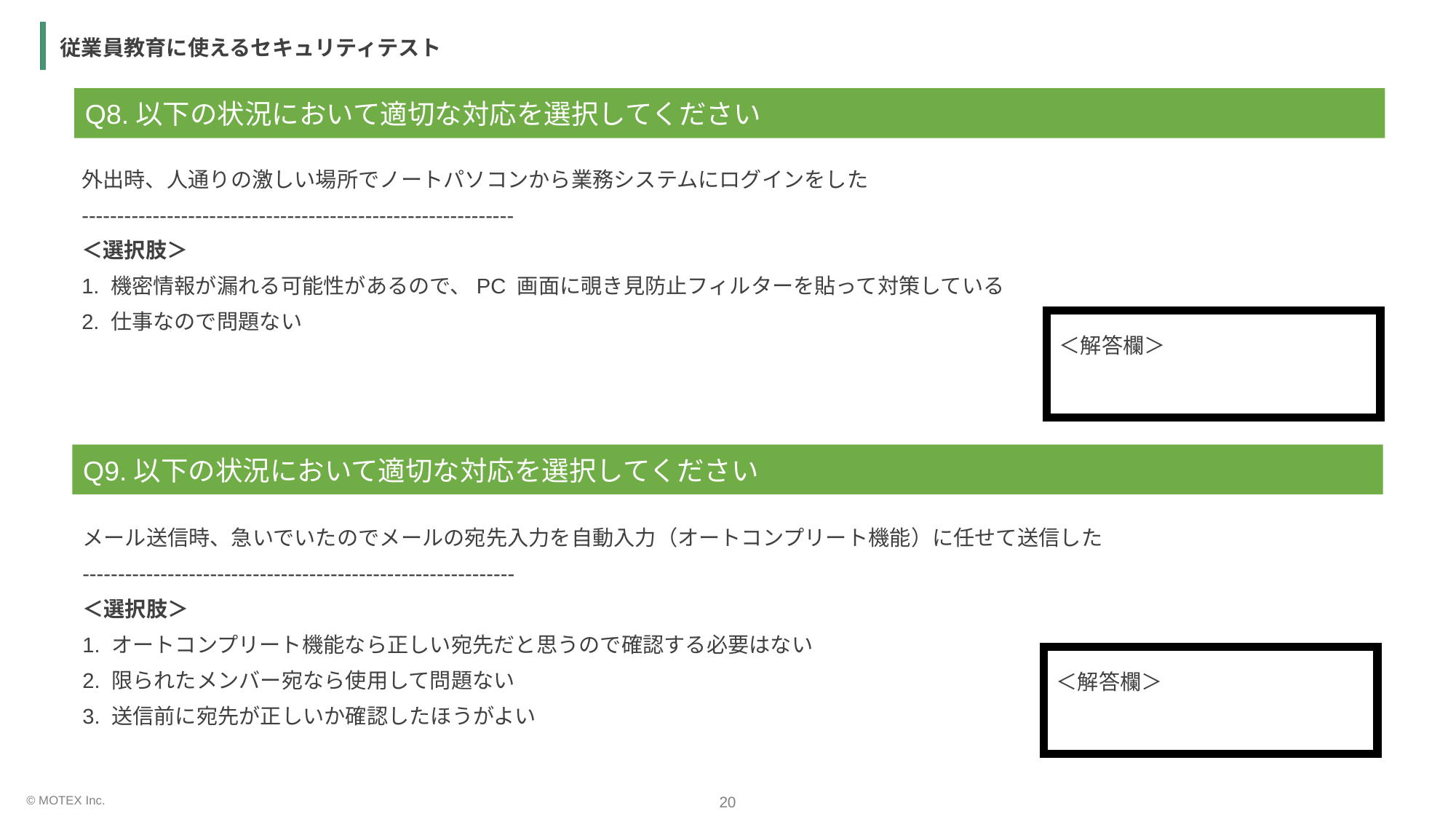

従業員教育に使えるセキュリティテスト
Q8.以下の状況において適切な対応を選択してください
外出時、人通りの激しい場所でノートパソコンから業務システムにログインをした
-------------------------------------------------------------
＜選択肢＞
1. 機密情報が漏れる可能性があるので、PC 画面に覗き見防止フィルターを貼って対策している
2. 仕事なので問題ない

＜解答欄＞
Q9.以下の状況において適切な対応を選択してください
メール送信時、急いでいたのでメールの宛先入力を自動入力（オートコンプリート機能）に任せて送信した
-------------------------------------------------------------
＜選択肢＞
1. オートコンプリート機能なら正しい宛先だと思うので確認する必要はない
2. 限られたメンバー宛なら使用して問題ない
3. 送信前に宛先が正しいか確認したほうがよい

＜解答欄＞